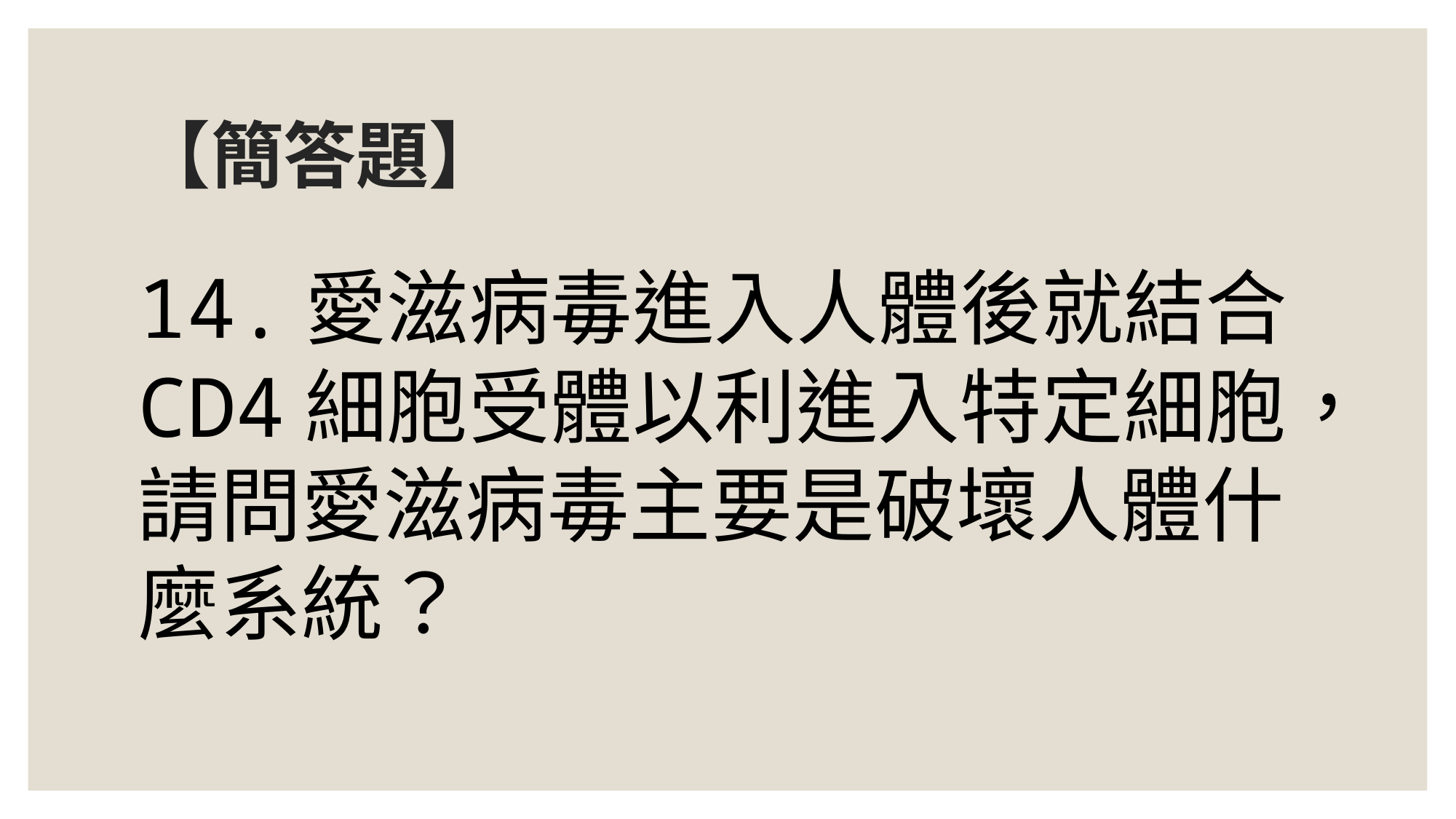

# 【簡答題】
14.愛滋病毒進入人體後就結合CD4細胞受體以利進入特定細胞，請問愛滋病毒主要是破壞人體什麼系統？